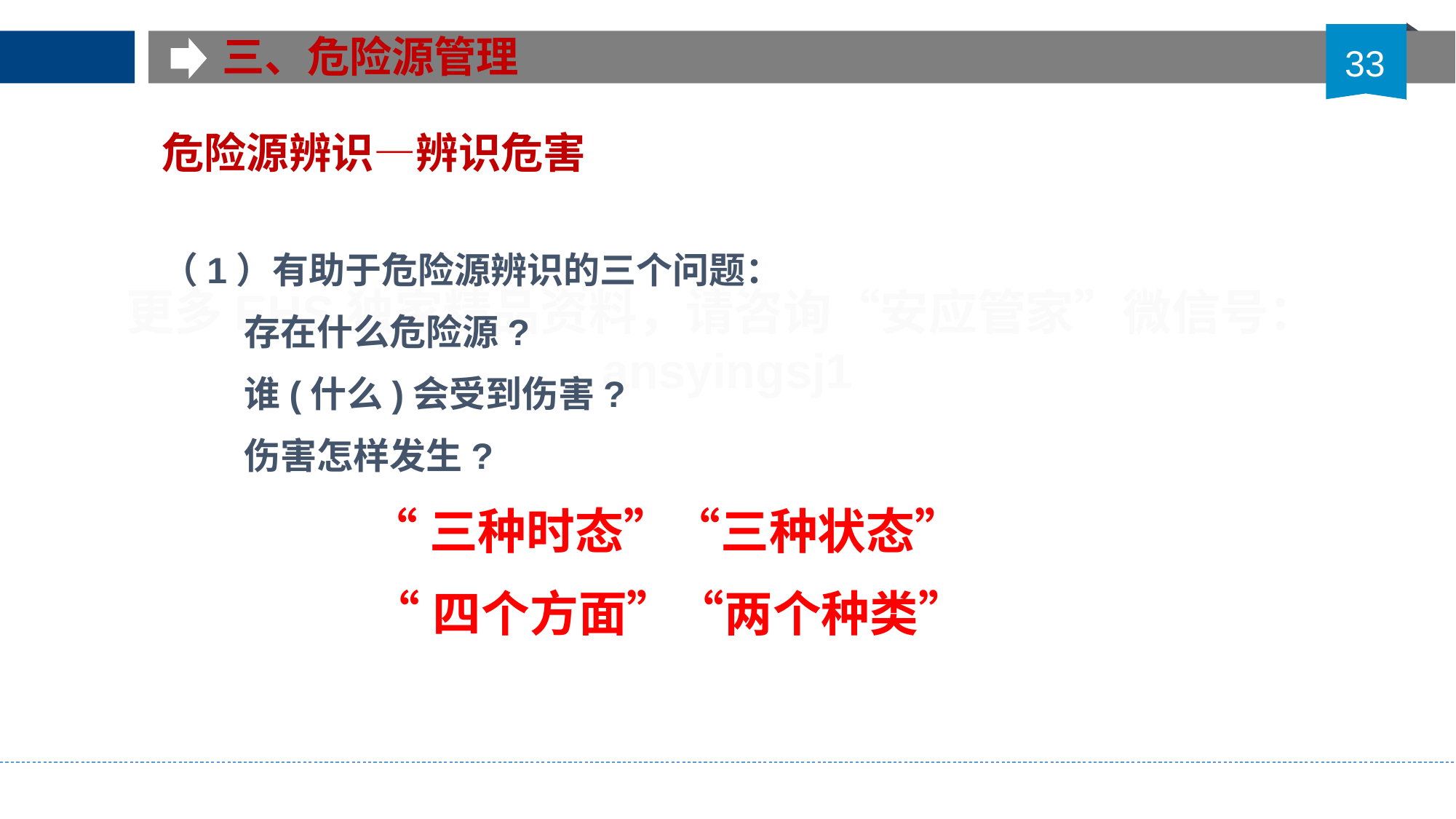

三、危险源管理
33
危险源辨识—辨识危害
（1）有助于危险源辨识的三个问题：
         存在什么危险源?
         谁(什么)会受到伤害?
         伤害怎样发生?
                              “三种时态”“三种状态”
                   “四个方面”“两个种类”